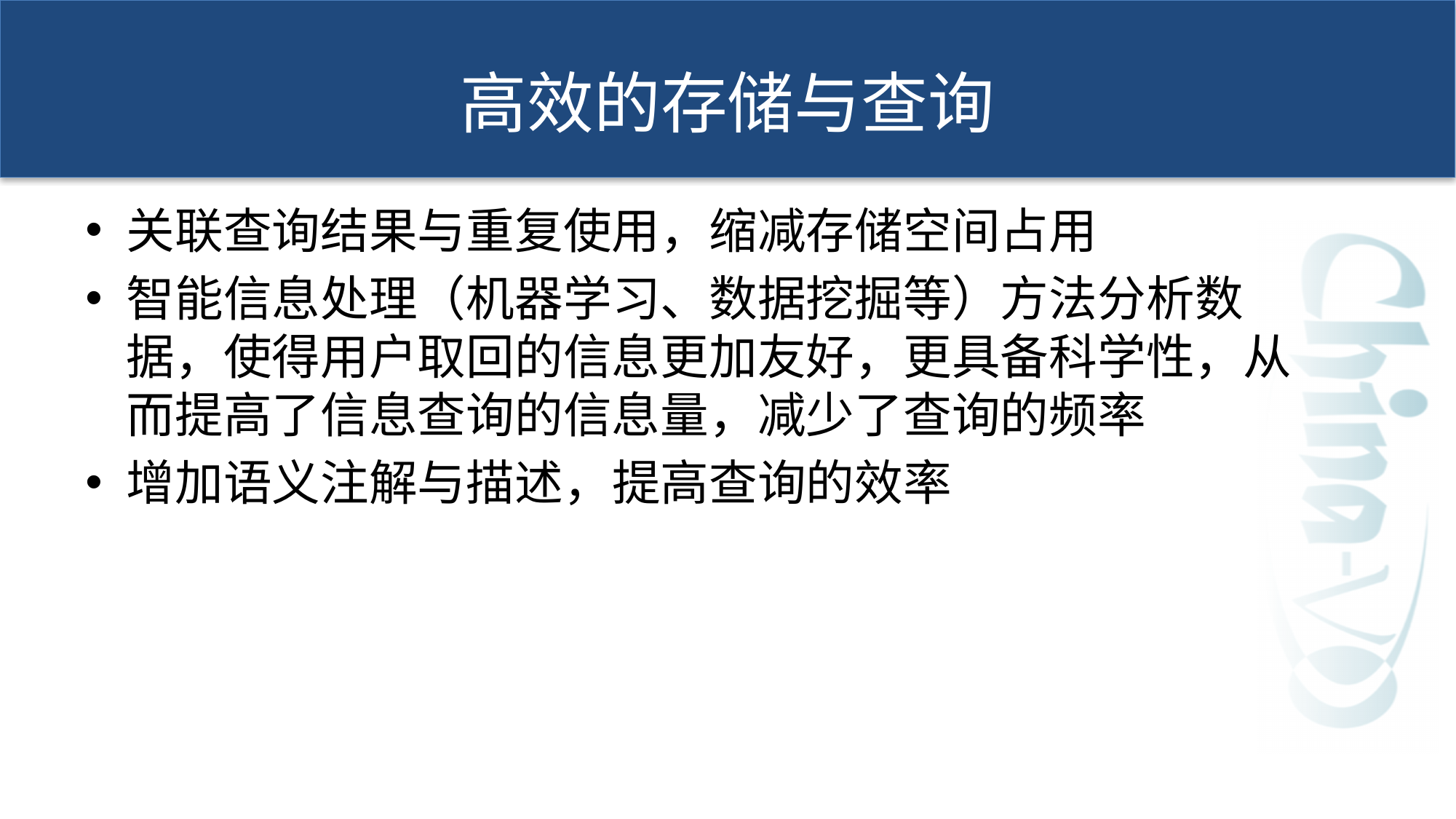

# 高效的存储与查询
关联查询结果与重复使用，缩减存储空间占用
智能信息处理（机器学习、数据挖掘等）方法分析数据，使得用户取回的信息更加友好，更具备科学性，从而提高了信息查询的信息量，减少了查询的频率
增加语义注解与描述，提高查询的效率